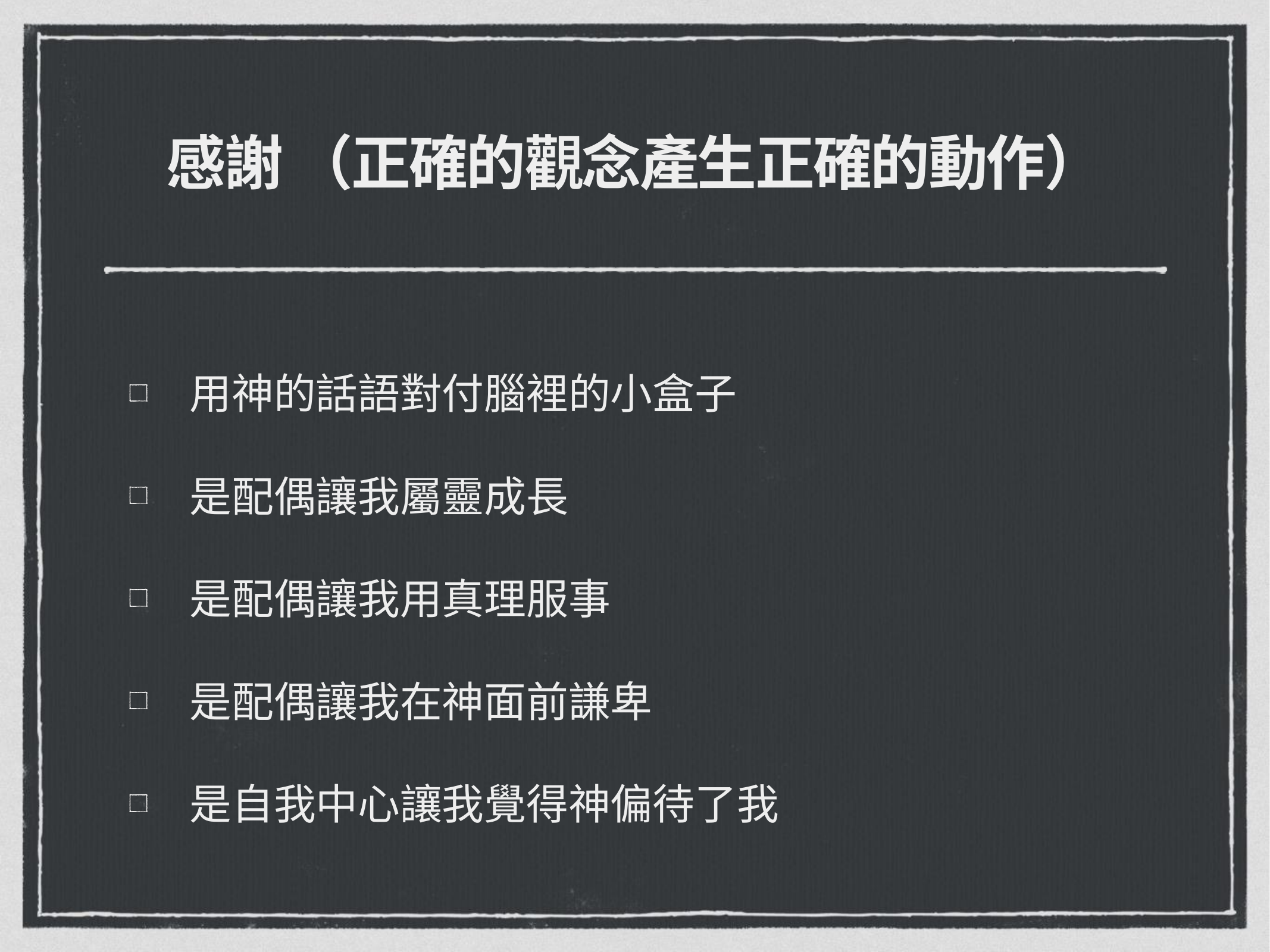

# 感謝 （正確的觀念產生正確的動作）
用神的話語對付腦裡的小盒子
是配偶讓我屬靈成長
是配偶讓我用真理服事
是配偶讓我在神面前謙卑
是自我中心讓我覺得神偏待了我